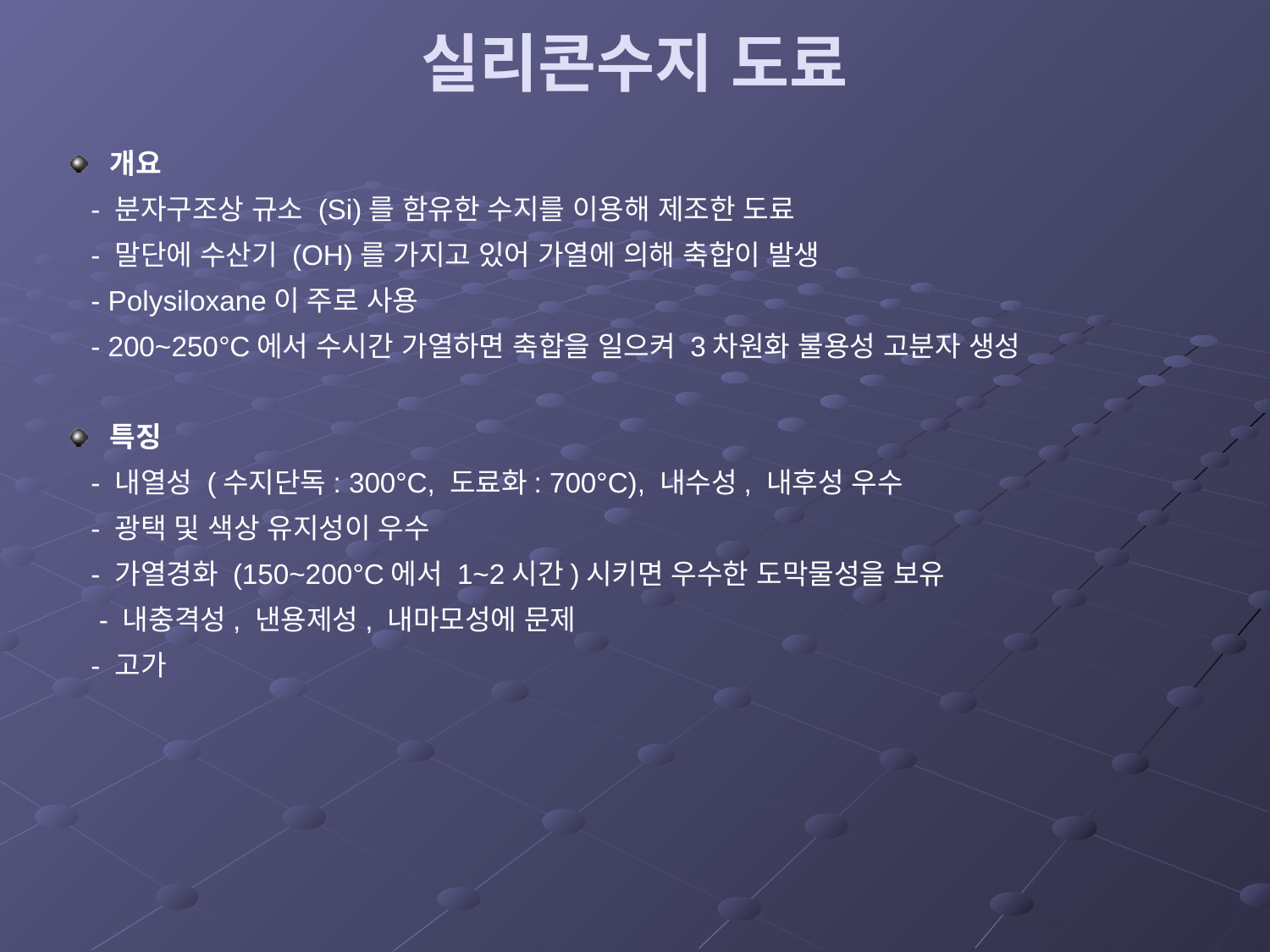

# 실리콘수지 도료
개요
   - 분자구조상 규소 (Si)를 함유한 수지를 이용해 제조한 도료
   - 말단에 수산기 (OH)를 가지고 있어 가열에 의해 축합이 발생
   - Polysiloxane이 주로 사용
   - 200~250°C에서 수시간 가열하면 축합을 일으켜 3차원화 불용성 고분자 생성

특징
   - 내열성 (수지단독: 300°C, 도료화: 700°C), 내수성, 내후성 우수
   - 광택 및 색상 유지성이 우수
   - 가열경화 (150~200°C에서 1~2시간)시키면 우수한 도막물성을 보유
    - 내충격성, 낸용제성, 내마모성에 문제
   - 고가